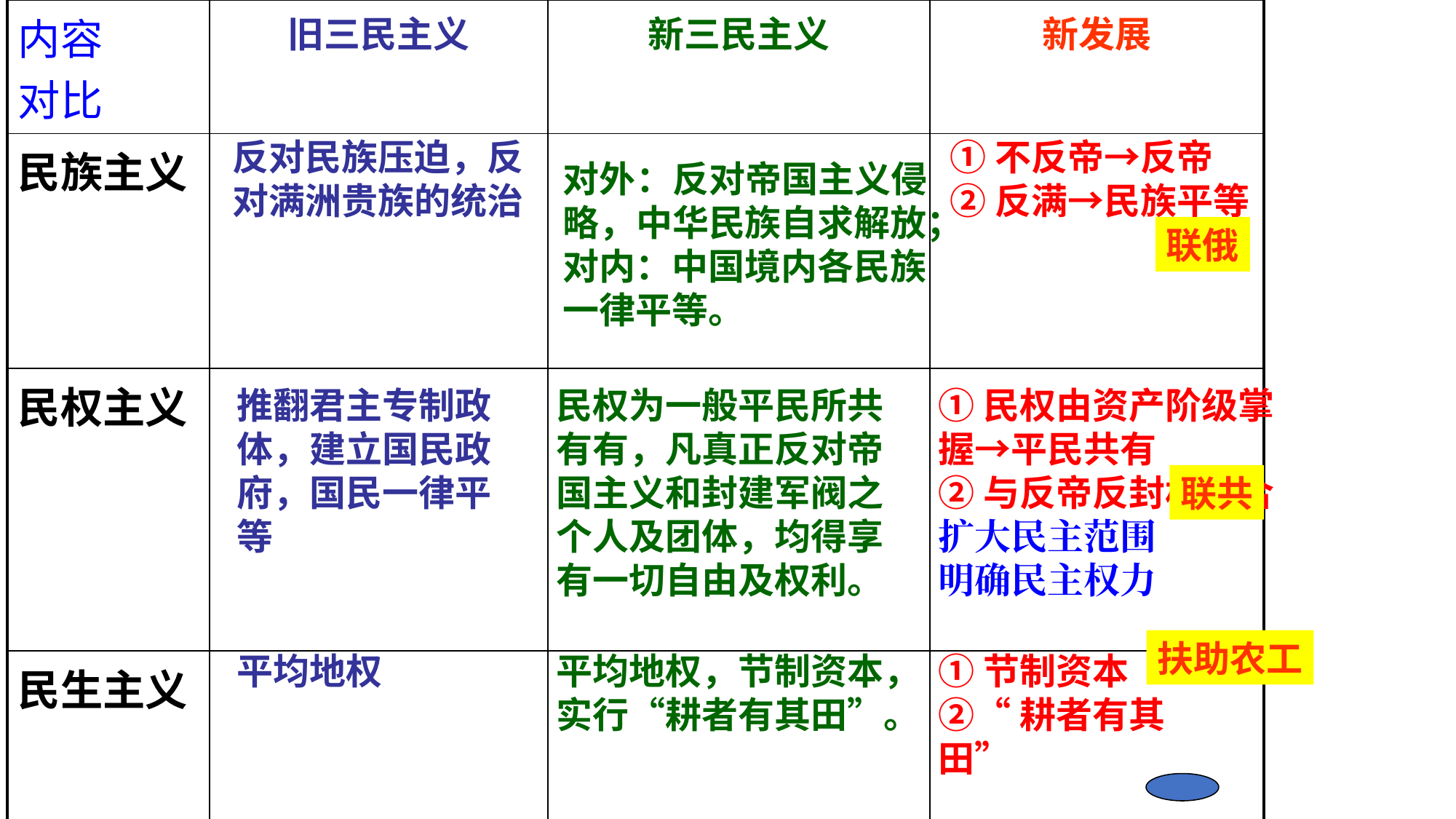

| 内容 对比 | 旧三民主义 | 新三民主义 | 新发展 |
| --- | --- | --- | --- |
| 民族主义 |  |  |  |
| 民权主义 |  |  |  |
| 民生主义 |  |  |  |
反对民族压迫，反对满洲贵族的统治
①不反帝→反帝
②反满→民族平等
对外：反对帝国主义侵略，中华民族自求解放；对内：中国境内各民族一律平等。
联俄
民权为一般平民所共有有，凡真正反对帝国主义和封建军阀之个人及团体，均得享有一切自由及权利。
①民权由资产阶级掌握→平民共有
②与反帝反封相结合
扩大民主范围
明确民主权力

推翻君主专制政体，建立国民政府，国民一律平等
联共
扶助农工
①节制资本
②“耕者有其田”
平均地权
平均地权，节制资本，实行“耕者有其田”。